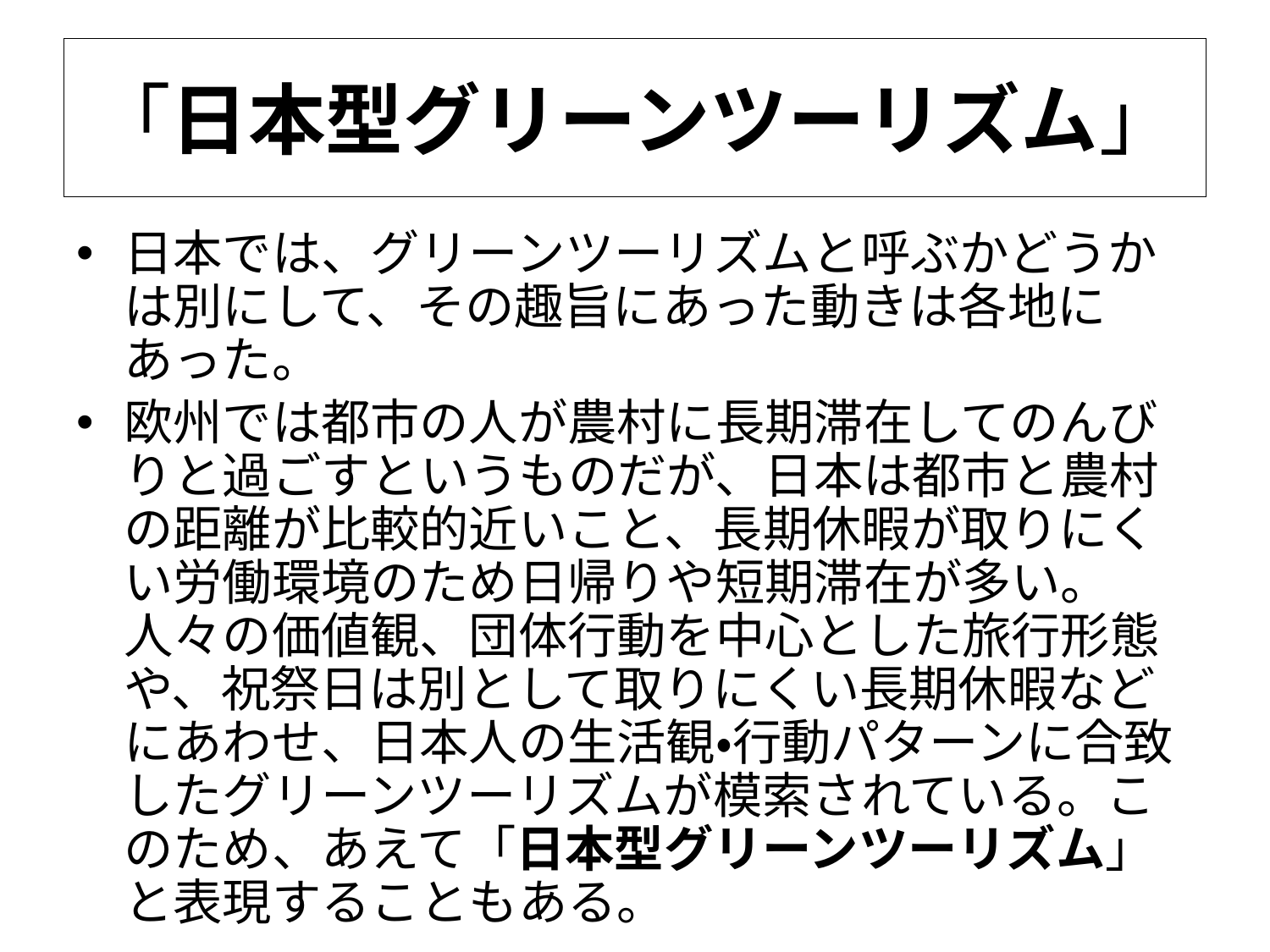

# 「日本型グリーンツーリズム」
日本では、グリーンツーリズムと呼ぶかどうかは別にして、その趣旨にあった動きは各地にあった。
欧州では都市の人が農村に長期滞在してのんびりと過ごすというものだが、日本は都市と農村の距離が比較的近いこと、長期休暇が取りにくい労働環境のため日帰りや短期滞在が多い。人々の価値観、団体行動を中心とした旅行形態や、祝祭日は別として取りにくい長期休暇などにあわせ、日本人の生活観・行動パターンに合致したグリーンツーリズムが模索されている。このため、あえて「日本型グリーンツーリズム」と表現することもある。